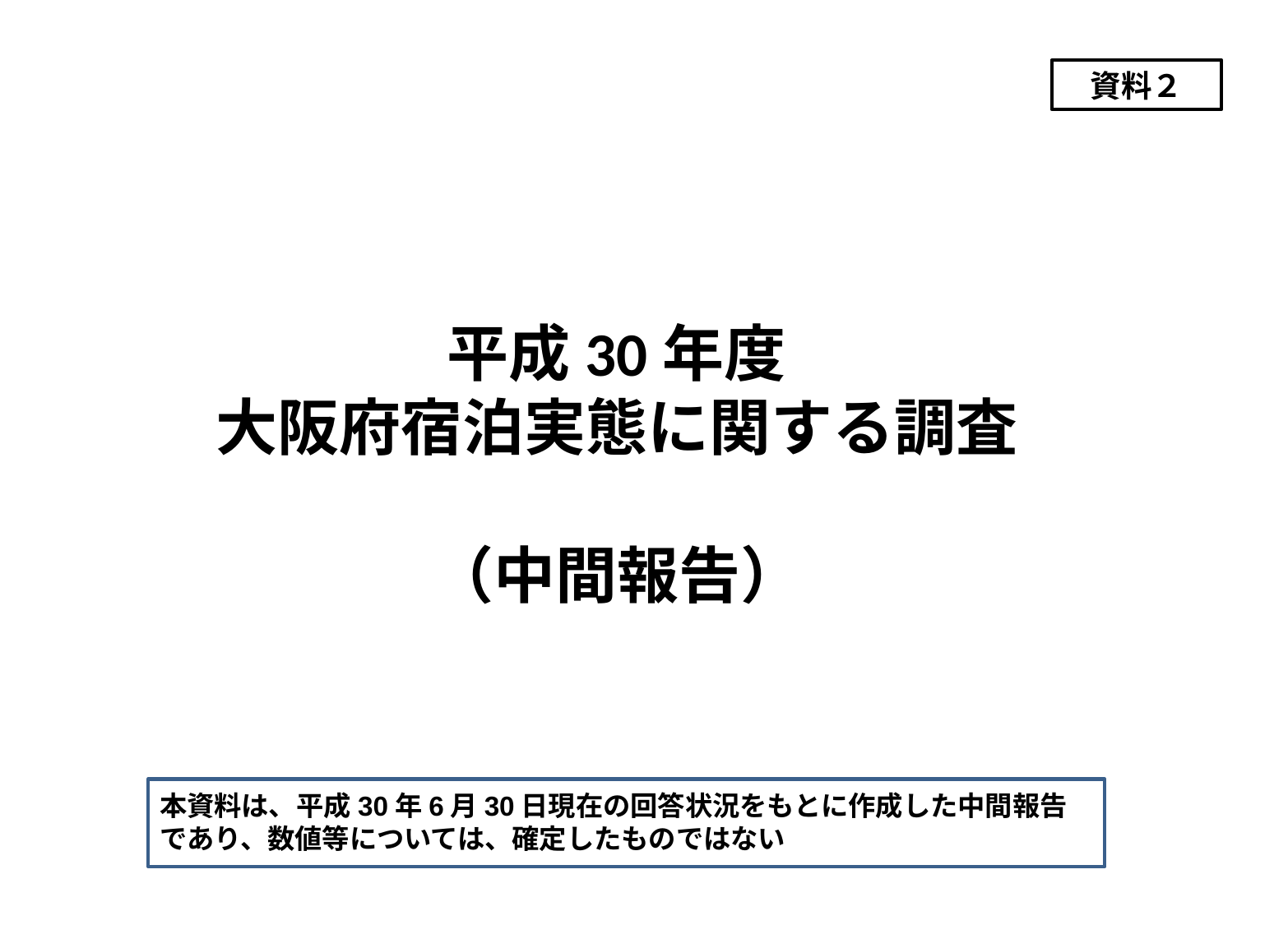

資料２
# 平成30年度 大阪府宿泊実態に関する調査 （中間報告）

本資料は、平成30年6月30日現在の回答状況をもとに作成した中間報告であり、数値等については、確定したものではない